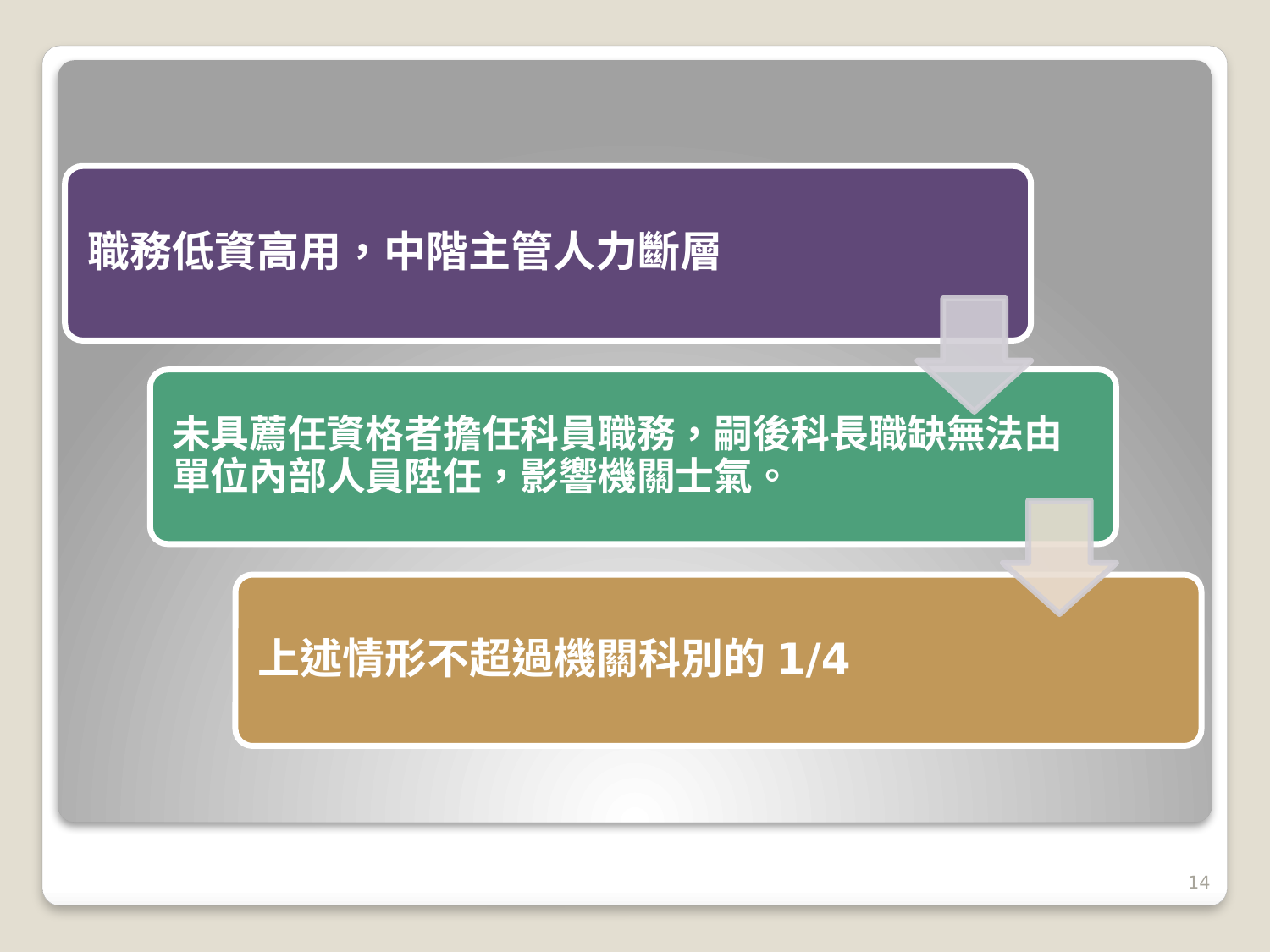

職務低資高用，中階主管人力斷層
未具薦任資格者擔任科員職務，嗣後科長職缺無法由單位內部人員陞任，影響機關士氣。
上述情形不超過機關科別的1/4

14